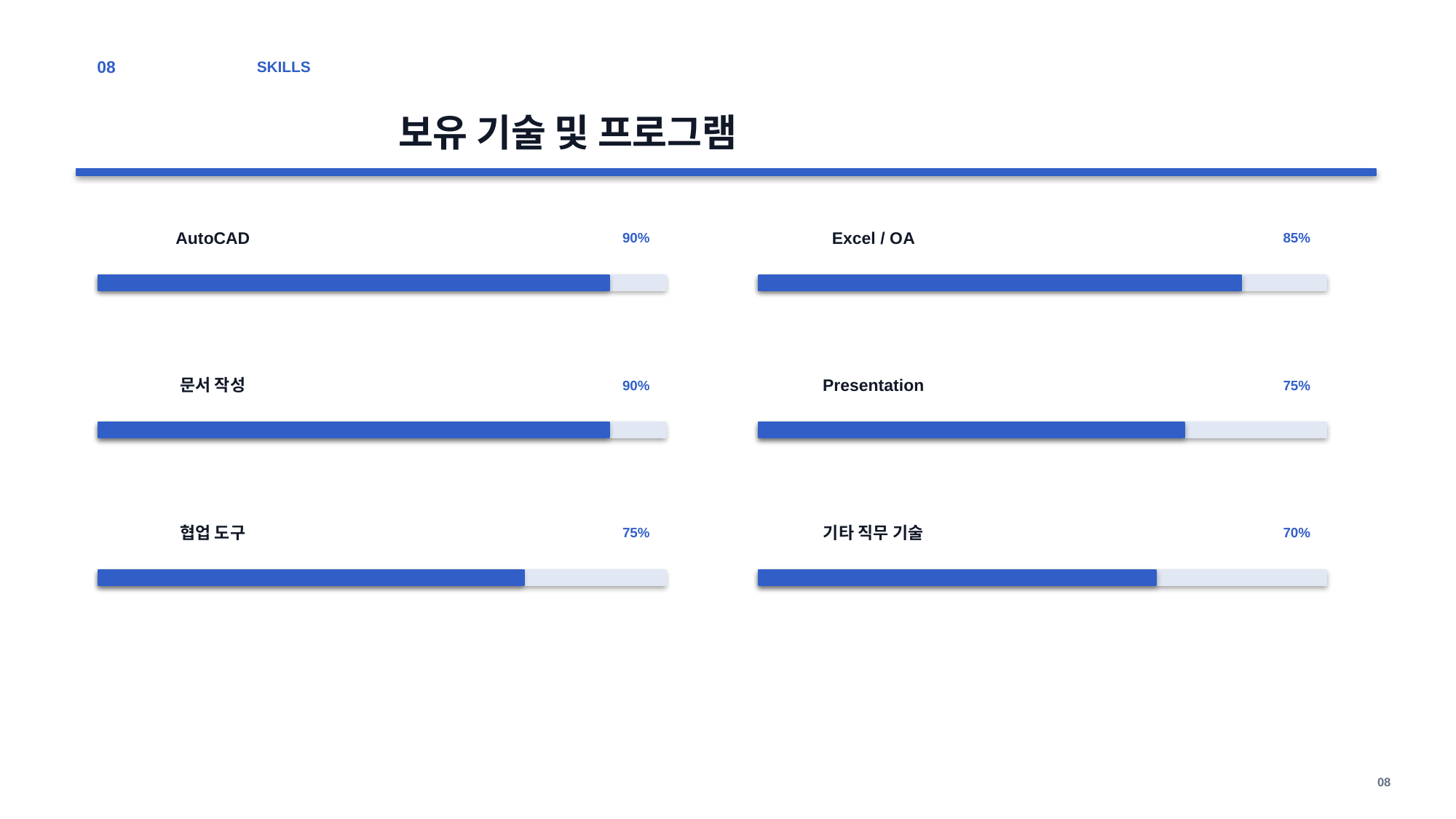

08
SKILLS
보유 기술 및 프로그램

AutoCAD
90%
Excel / OA
85%

문서 작성
90%
Presentation
75%

협업 도구
75%
기타 직무 기술
70%

08